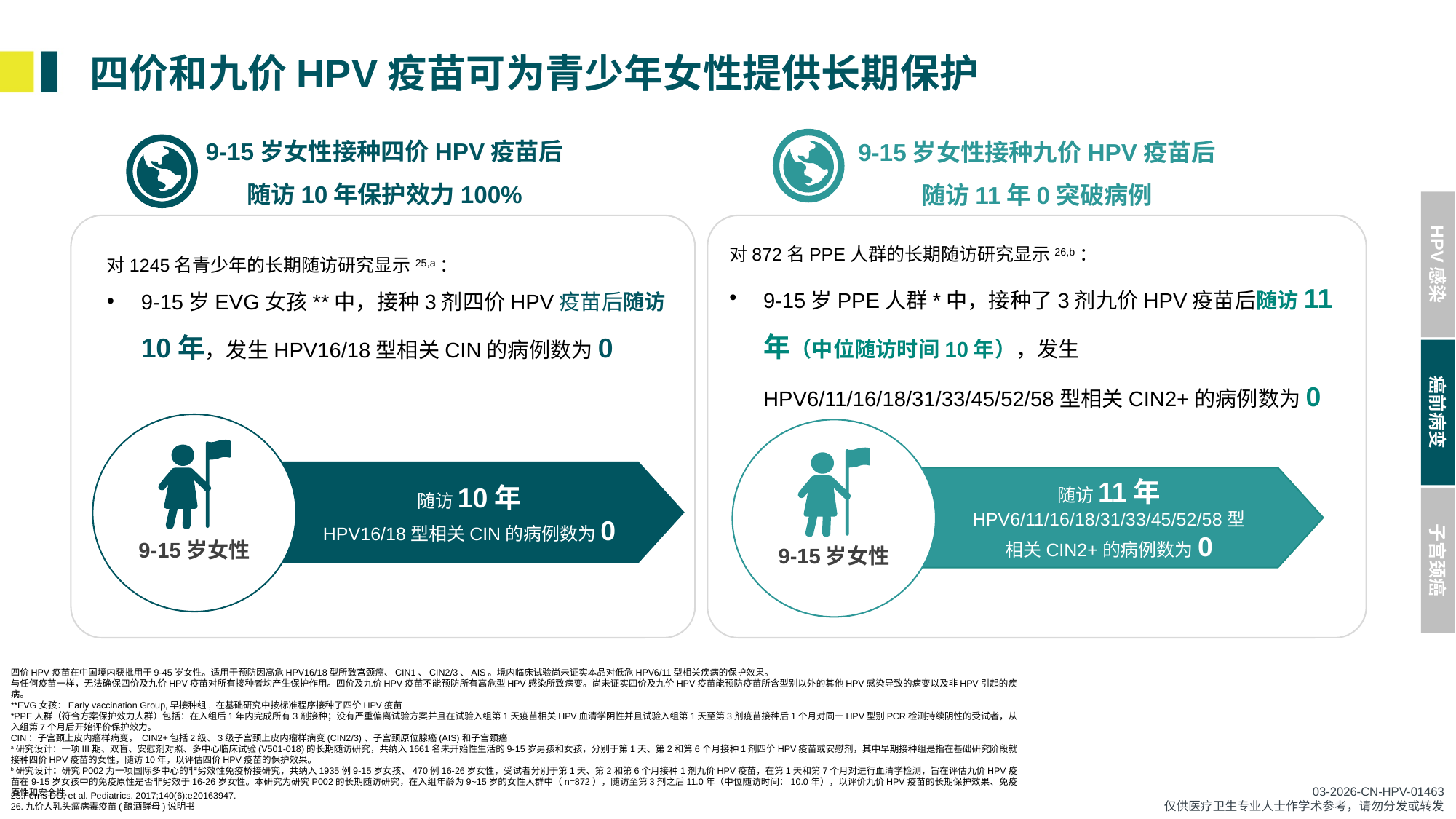

四价和九价HPV疫苗可为青少年女性提供长期保护
9-15岁女性接种四价HPV疫苗后
随访10年保护效力100%
9-15岁女性接种九价HPV疫苗后
随访11年0突破病例

HPV感染

对872名PPE人群的长期随访研究显示26,b：
9-15岁PPE人群*中，接种了3剂九价HPV疫苗后随访11年（中位随访时间10年），发生HPV6/11/16/18/31/33/45/52/58型相关CIN2+的病例数为0
对1245名青少年的长期随访研究显示25,a：
9-15岁EVG女孩**中，接种3剂四价HPV疫苗后随访10年，发生HPV16/18型相关CIN的病例数为0
癌前病变

随访11年
HPV6/11/16/18/31/33/45/52/58型
相关CIN2+的病例数为0
随访10年
HPV16/18型相关CIN的病例数为0
子宫颈癌
9-15岁女性
9-15岁女性
四价HPV疫苗在中国境内获批用于9-45岁女性。适用于预防因高危HPV16/18型所致宫颈癌、CIN1、CIN2/3、AIS。境内临床试验尚未证实本品对低危HPV6/11型相关疾病的保护效果。
与任何疫苗一样，无法确保四价及九价HPV疫苗对所有接种者均产生保护作用。四价及九价HPV疫苗不能预防所有高危型HPV感染所致病变。尚未证实四价及九价HPV疫苗能预防疫苗所含型别以外的其他HPV感染导致的病变以及非HPV引起的疾病。
**EVG女孩：Early vaccination Group,早接种组, 在基础研究中按标准程序接种了四价HPV疫苗
*PPE人群（符合方案保护效力人群）包括：在入组后1年内完成所有3剂接种；没有严重偏离试验方案并且在试验入组第1天疫苗相关HPV血清学阴性并且试验入组第1天至第3剂疫苗接种后1个月对同一HPV型别PCR检测持续阴性的受试者，从入组第7个月后开始评价保护效力。
CIN：子宫颈上皮内瘤样病变， CIN2+包括2级、3级子宫颈上皮内瘤样病变(CIN2/3)、子宫颈原位腺癌(AIS)和子宫颈癌
a研究设计：一项III期、双盲、安慰剂对照、多中心临床试验(V501-018)的长期随访研究，共纳入1661名未开始性生活的9-15岁男孩和女孩，分别于第1天、第2和第6个月接种1剂四价HPV疫苗或安慰剂，其中早期接种组是指在基础研究阶段就接种四价HPV疫苗的女性，随访10年，以评估四价HPV疫苗的保护效果。
b研究设计：研究P002为一项国际多中心的非劣效性免疫桥接研究，共纳入1935例9-15岁女孩、470例16-26岁女性，受试者分别于第1天、第2和第6个月接种1剂九价HPV疫苗，在第1天和第7个月对进行血清学检测，旨在评估九价HPV疫苗在9-15岁女孩中的免疫原性是否非劣效于16-26岁女性。本研究为研究P002的长期随访研究，在入组年龄为9~15岁的女性人群中（n=872），随访至第3剂之后11.0年（中位随访时间：10.0年），以评价九价HPV疫苗的长期保护效果、免疫原性和安全性。
25.Ferris DG, et al. Pediatrics. 2017;140(6):e20163947.
26.九价人乳头瘤病毒疫苗(酿酒酵母)说明书